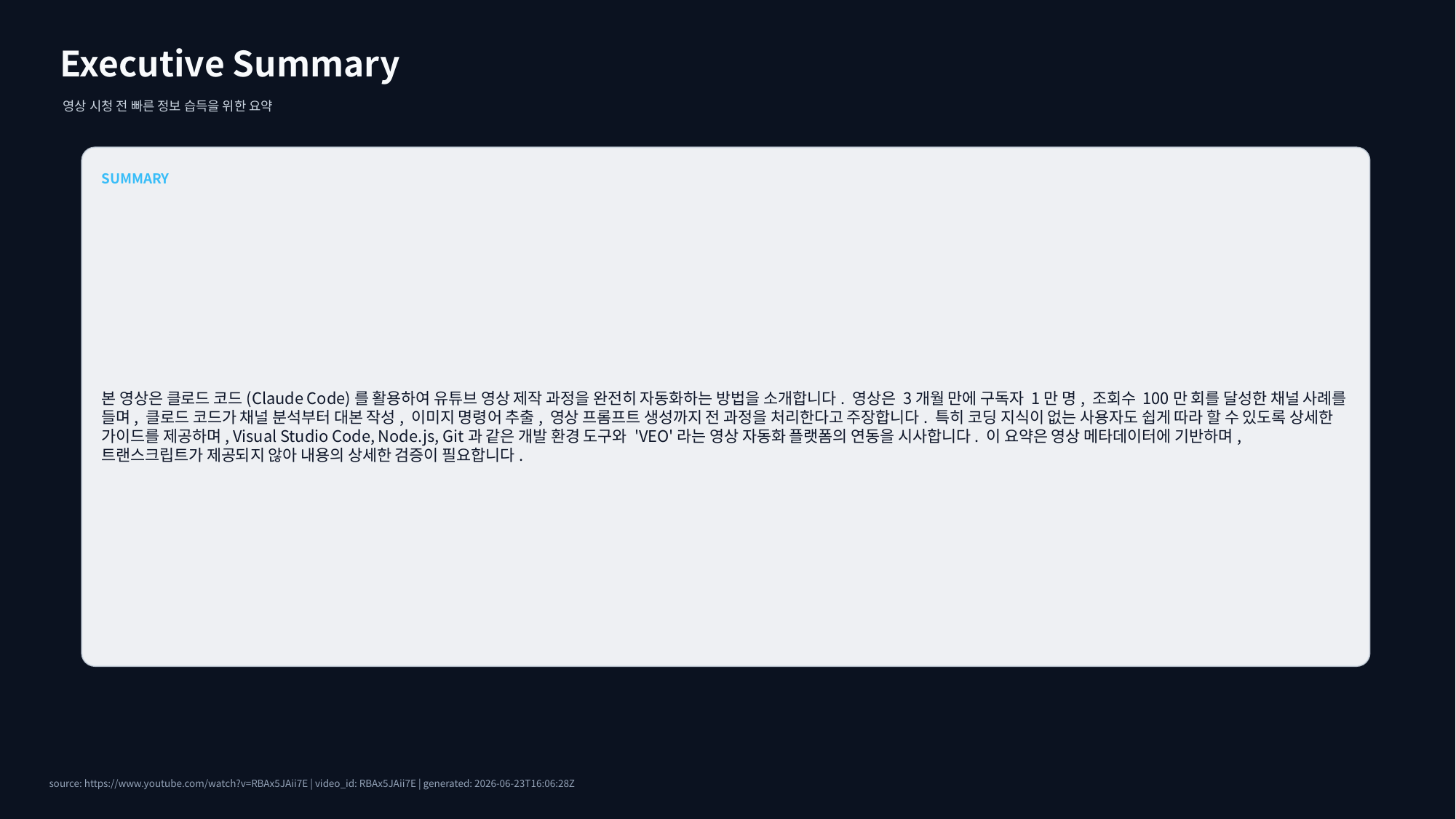

Executive Summary
영상 시청 전 빠른 정보 습득을 위한 요약

SUMMARY
본 영상은 클로드 코드(Claude Code)를 활용하여 유튜브 영상 제작 과정을 완전히 자동화하는 방법을 소개합니다. 영상은 3개월 만에 구독자 1만 명, 조회수 100만 회를 달성한 채널 사례를 들며, 클로드 코드가 채널 분석부터 대본 작성, 이미지 명령어 추출, 영상 프롬프트 생성까지 전 과정을 처리한다고 주장합니다. 특히 코딩 지식이 없는 사용자도 쉽게 따라 할 수 있도록 상세한 가이드를 제공하며, Visual Studio Code, Node.js, Git과 같은 개발 환경 도구와 'VEO'라는 영상 자동화 플랫폼의 연동을 시사합니다. 이 요약은 영상 메타데이터에 기반하며, 트랜스크립트가 제공되지 않아 내용의 상세한 검증이 필요합니다.
source: https://www.youtube.com/watch?v=RBAx5JAii7E | video_id: RBAx5JAii7E | generated: 2026-06-23T16:06:28Z